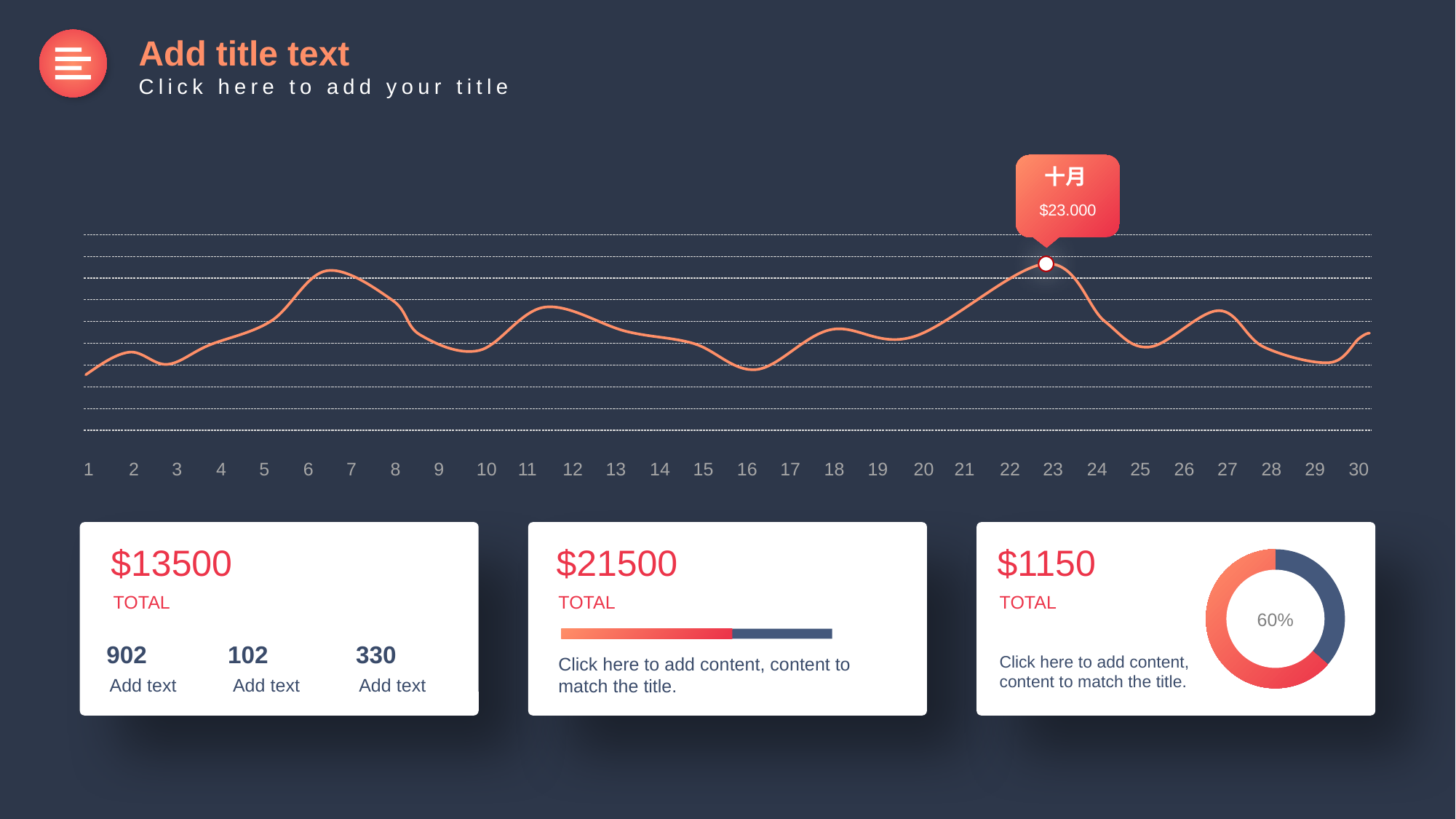

Add title text
Click here to add your title

十月
$23.000
1
2
3
4
5
6
7
8
9
10
11
12
13
14
15
16
17
18
19
20
21
22
23
24
25
26
27
28
29
30

$13500
TOTAL
902
Add text
102
Add text
330
Add text

$21500
TOTAL

Click here to add content, content to match the title.

$1150

60%
TOTAL
Click here to add content, content to match the title.
Delay symbol